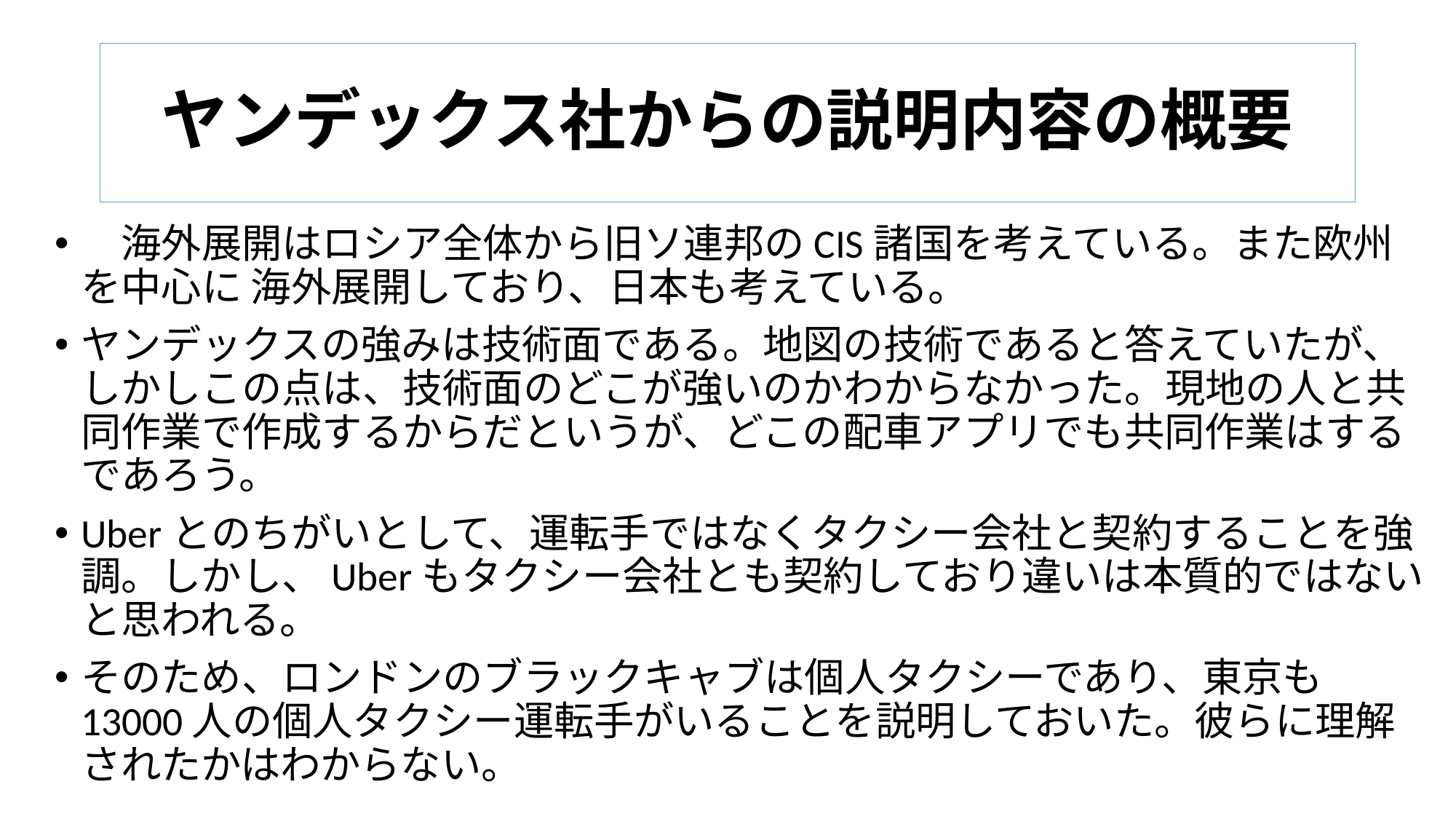

# ヤンデックス社からの説明内容の概要
　海外展開はロシア全体から旧ソ連邦のCIS諸国を考えている。また欧州を中心に 海外展開しており、日本も考えている。
ヤンデックスの強みは技術面である。地図の技術であると答えていたが、しかしこの点は、技術面のどこが強いのかわからなかった。現地の人と共同作業で作成するからだというが、どこの配車アプリでも共同作業はするであろう。
Uberとのちがいとして、運転手ではなくタクシー会社と契約することを強調。しかし、Uberもタクシー会社とも契約しており違いは本質的ではないと思われる。
そのため、ロンドンのブラックキャブは個人タクシーであり、東京も13000人の個人タクシー運転手がいることを説明しておいた。彼らに理解されたかはわからない。